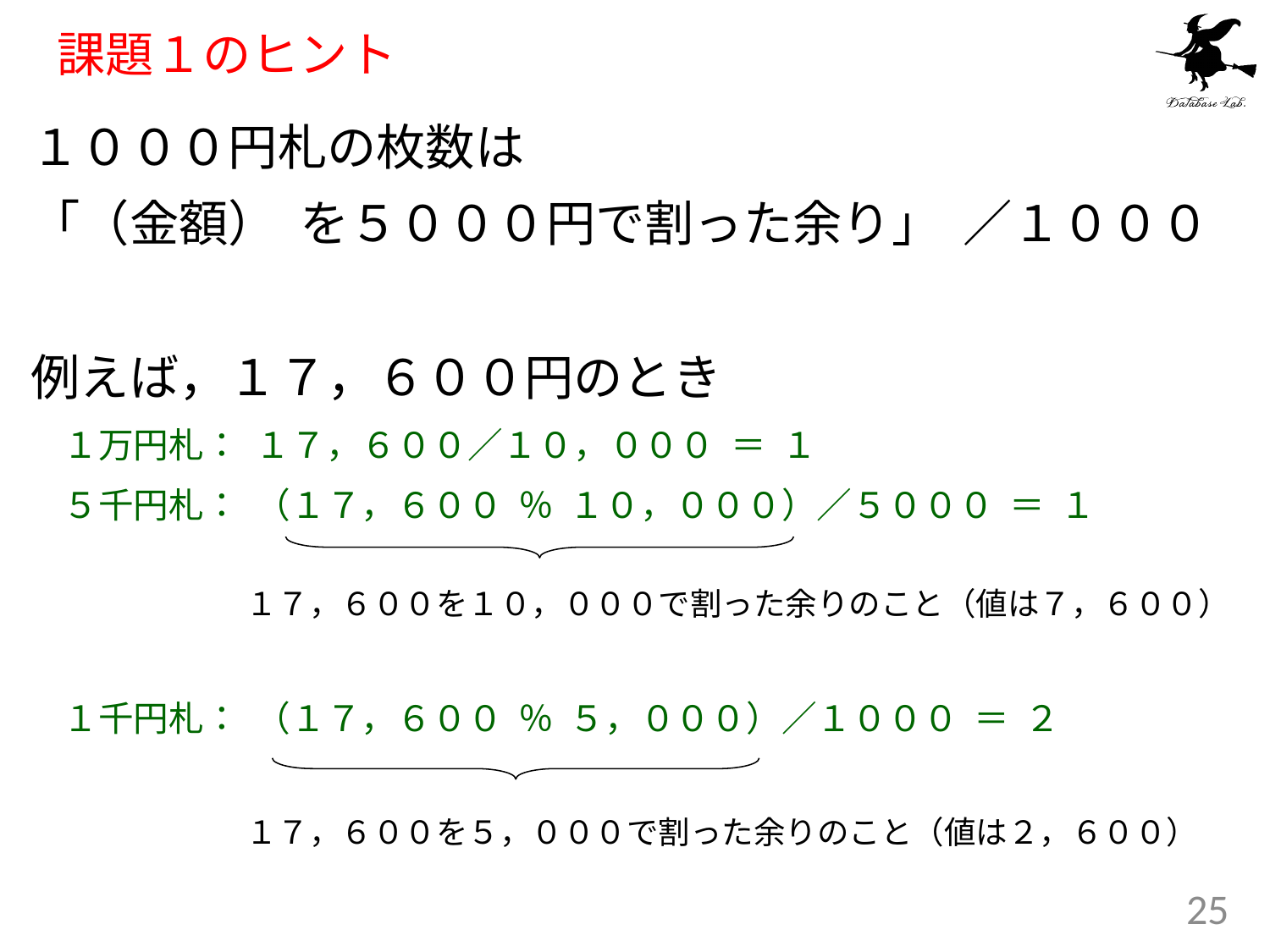

# 課題１のヒント
１０００円札の枚数は
「（金額）  を５０００円で割った余り」  ／１０００

例えば，１７，６００円のとき
	１万円札：  １７，６００／１０，０００  ＝  １
	５千円札：  （１７，６００  ％  １０，０００）／５０００  ＝  １

	１千円札：  （１７，６００  ％  ５，０００）／１０００  ＝  ２

１７，６００を１０，０００で割った余りのこと（値は７，６００）
１７，６００を５，０００で割った余りのこと（値は２，６００）
25